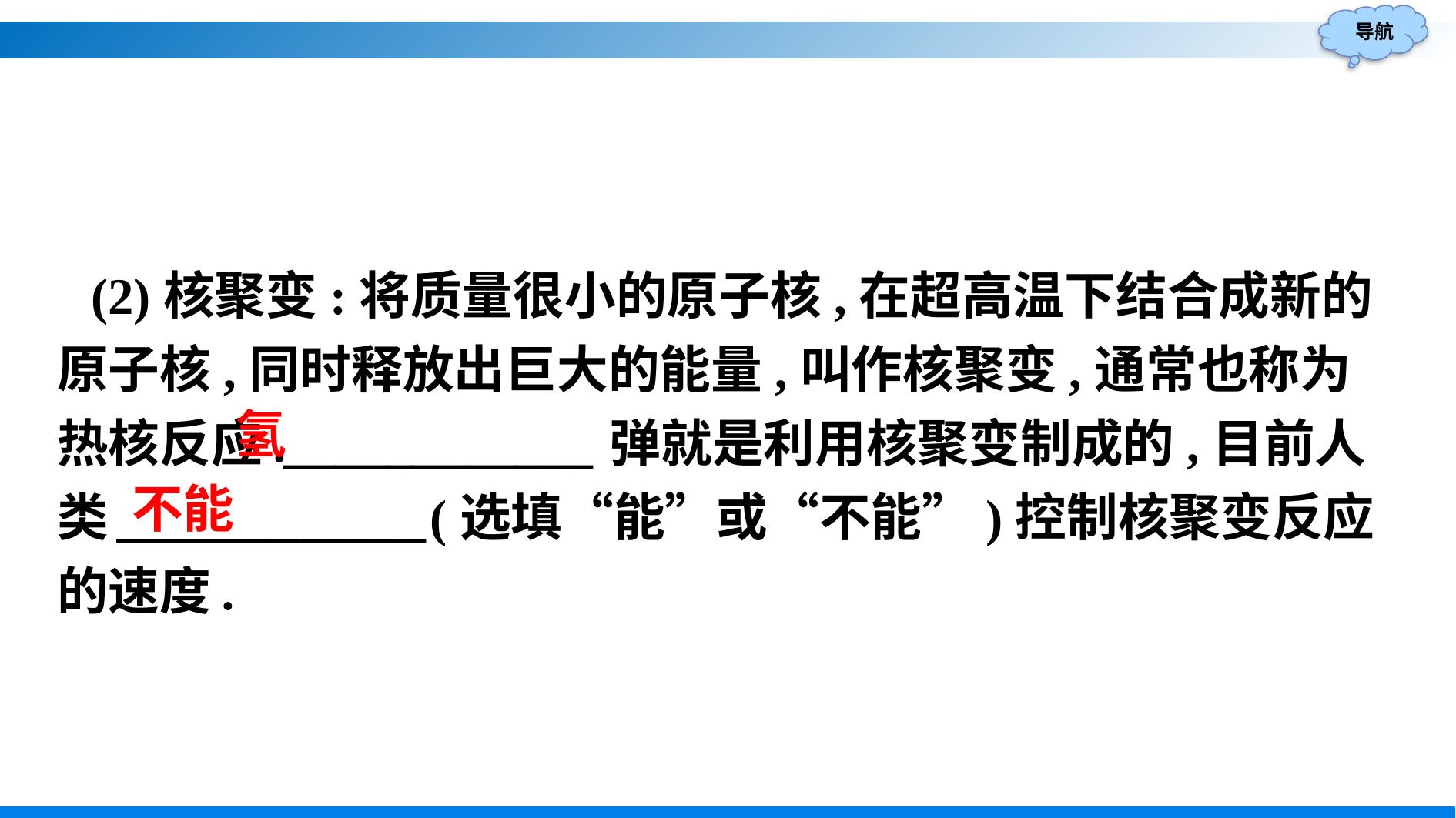

(2)核聚变:将质量很小的原子核,在超高温下结合成新的原子核,同时释放出巨大的能量,叫作核聚变,通常也称为热核反应.____________弹就是利用核聚变制成的,目前人类____________(选填“能”或“不能”)控制核聚变反应的速度.
氢
不能